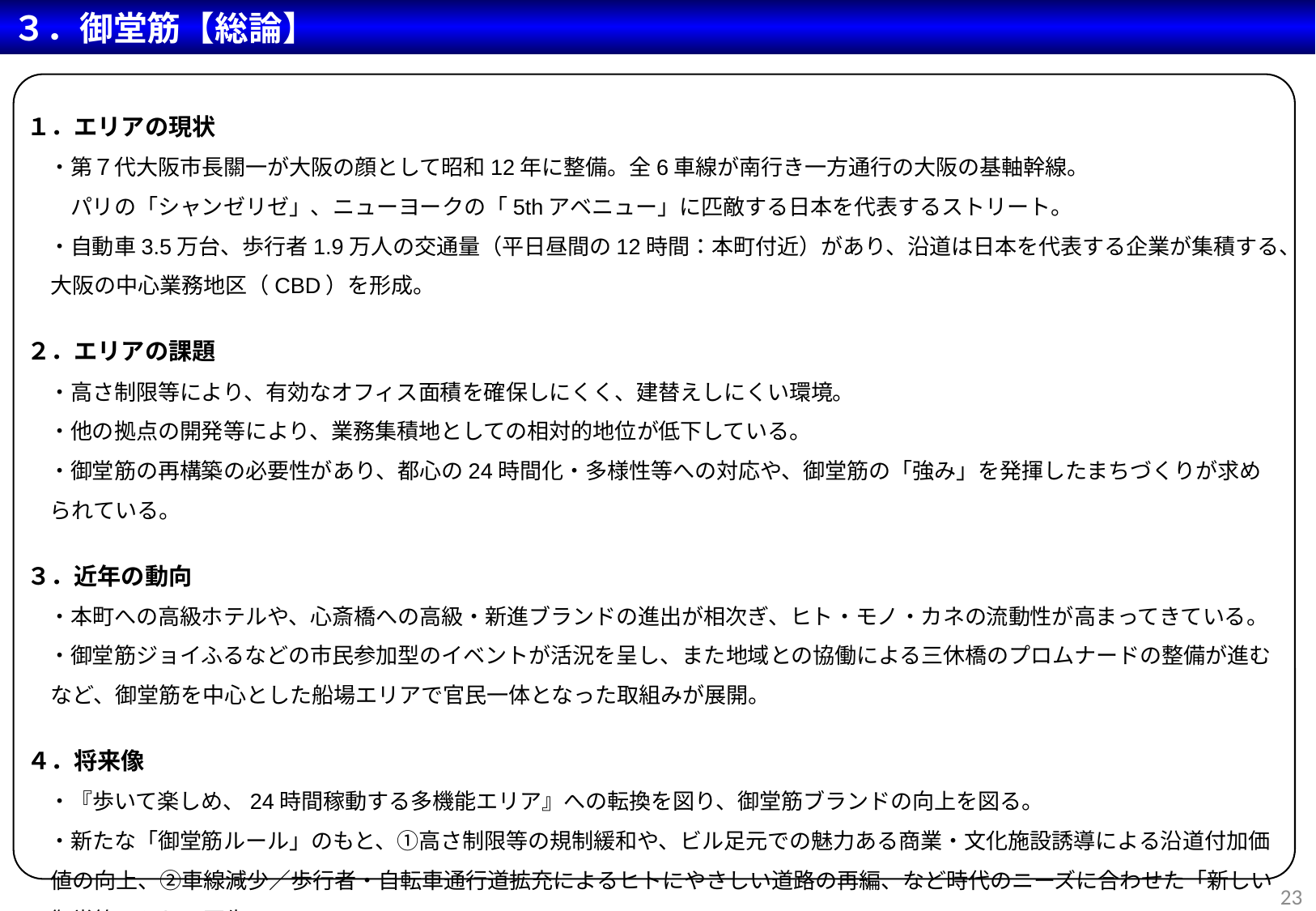

３．御堂筋【総論】

１．エリアの現状
　・第７代大阪市長關一が大阪の顔として昭和12年に整備。全6車線が南行き一方通行の大阪の基軸幹線。
　　パリの「シャンゼリゼ」、ニューヨークの「5thアベニュー」に匹敵する日本を代表するストリート。
　・自動車3.5万台、歩行者1.9万人の交通量（平日昼間の12時間：本町付近）があり、沿道は日本を代表する企業が集積する、大阪の中心業務地区（CBD）を形成。

２．エリアの課題
　・高さ制限等により、有効なオフィス面積を確保しにくく、建替えしにくい環境。
　・他の拠点の開発等により、業務集積地としての相対的地位が低下している。
　・御堂筋の再構築の必要性があり、都心の24時間化・多様性等への対応や、御堂筋の「強み」を発揮したまちづくりが求められている。

３．近年の動向
　・本町への高級ホテルや、心斎橋への高級・新進ブランドの進出が相次ぎ、ヒト・モノ・カネの流動性が高まってきている。
　・御堂筋ジョイふるなどの市民参加型のイベントが活況を呈し、また地域との協働による三休橋のプロムナードの整備が進むなど、御堂筋を中心とした船場エリアで官民一体となった取組みが展開。

４．将来像
　・『歩いて楽しめ、24時間稼動する多機能エリア』への転換を図り、御堂筋ブランドの向上を図る。
　・新たな「御堂筋ルール」のもと、①高さ制限等の規制緩和や、ビル足元での魅力ある商業・文化施設誘導による沿道付加価値の向上、②車線減少／歩行者・自転車通行道拡充によるヒトにやさしい道路の再編、など時代のニーズに合わせた「新しい御堂筋」として再生。
23